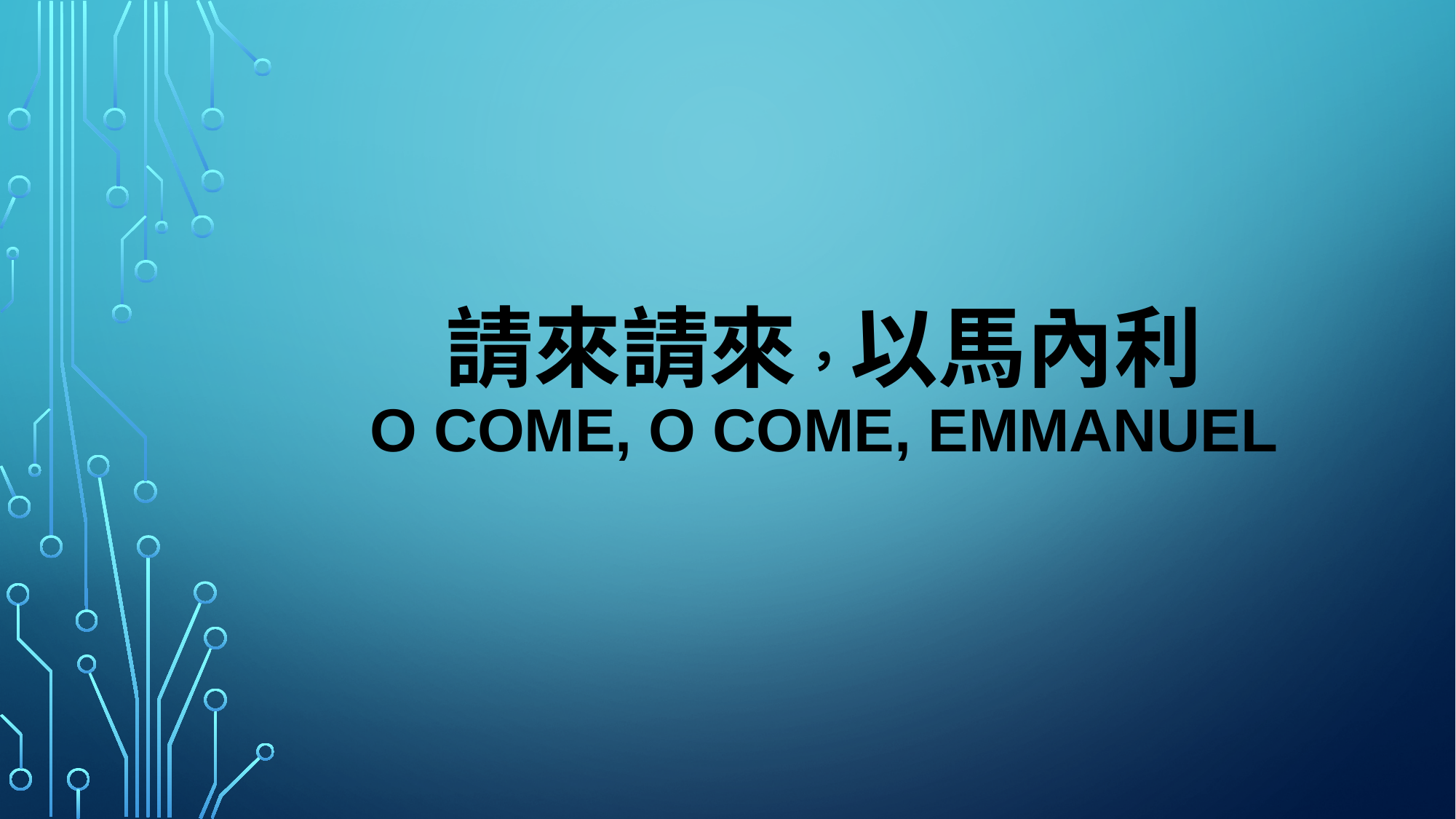

# 請來請來，以馬內利 O Come, o come, emmanuel